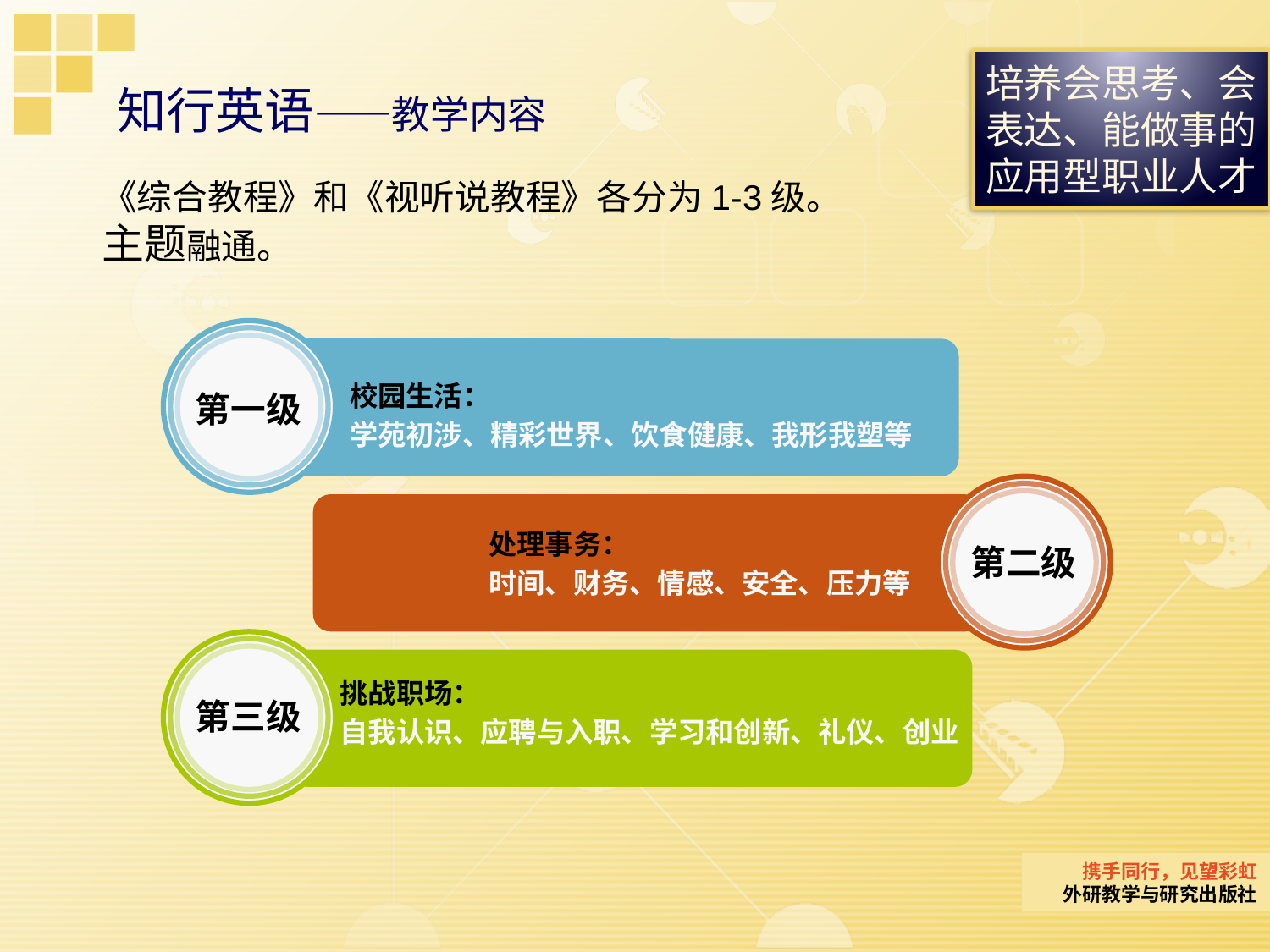

培养会思考、会表达、能做事的应用型职业人才
# 知行英语——教学内容
《综合教程》和《视听说教程》各分为1-3级。
主题融通。

校园生活：
学苑初涉、精彩世界、饮食健康、我形我塑等
第一级

处理事务：
时间、财务、情感、安全、压力等
第二级

挑战职场：
自我认识、应聘与入职、学习和创新、礼仪、创业
第三级